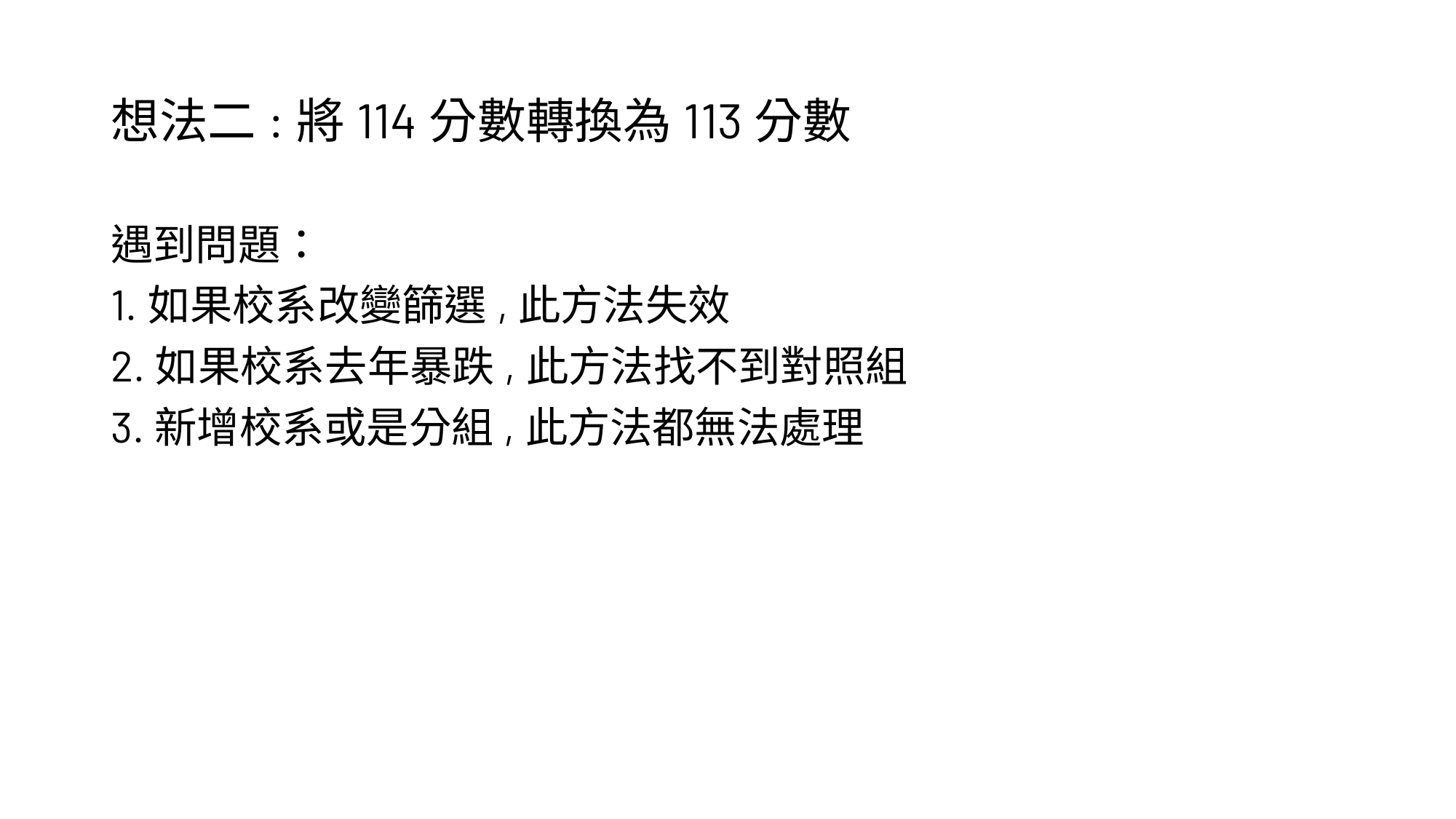

# 想法二:將114分數轉換為113分數
遇到問題：
1.如果校系改變篩選,此方法失效
2.如果校系去年暴跌,此方法找不到對照組
3.新增校系或是分組,此方法都無法處理